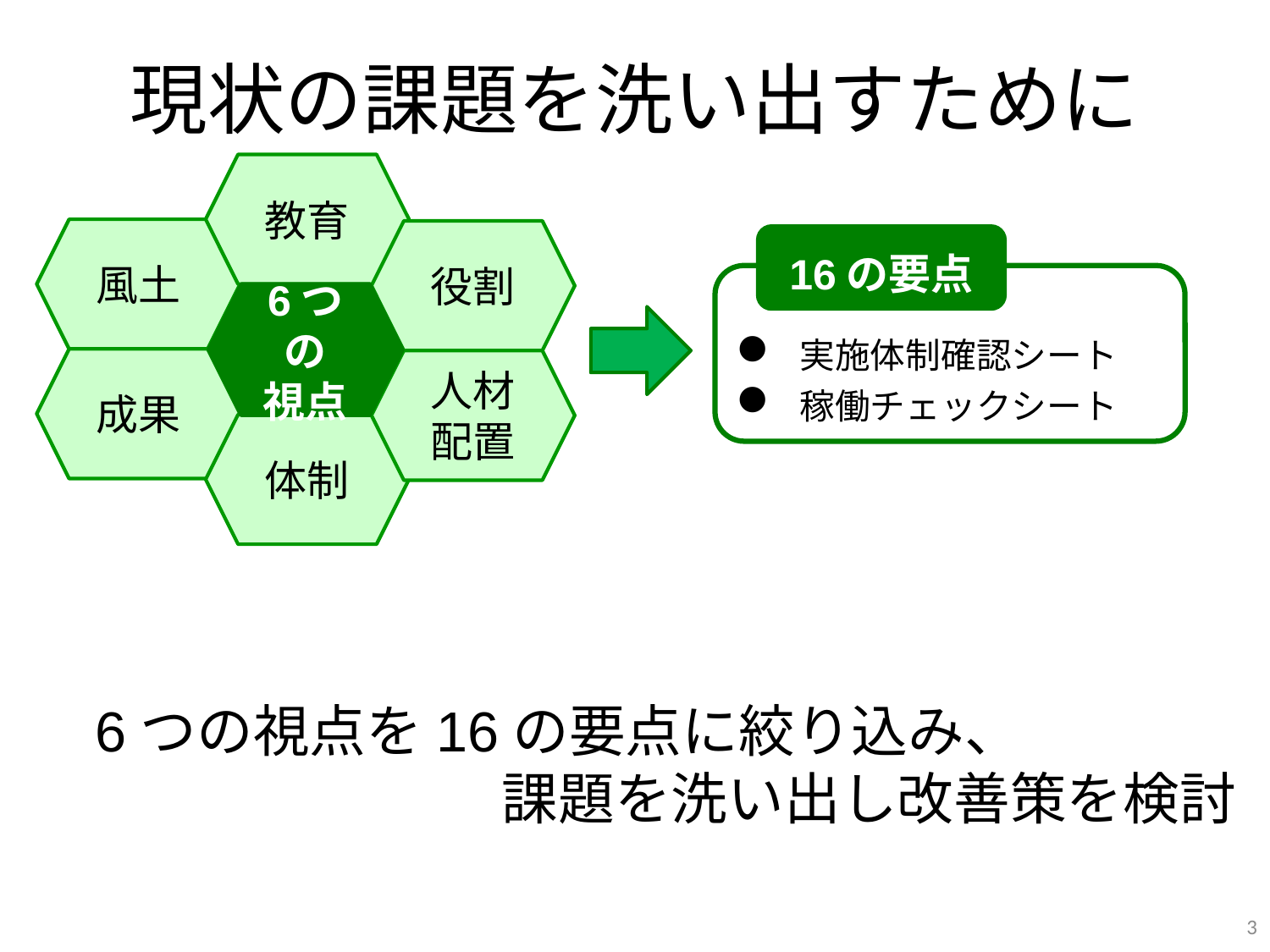

# 現状の課題を洗い出すために
教育
風土
役割
成果
人材配置
体制
16の要点
実施体制確認シート
稼働チェックシート
6つの
視点

6つの視点を16の要点に絞り込み、
課題を洗い出し改善策を検討
3